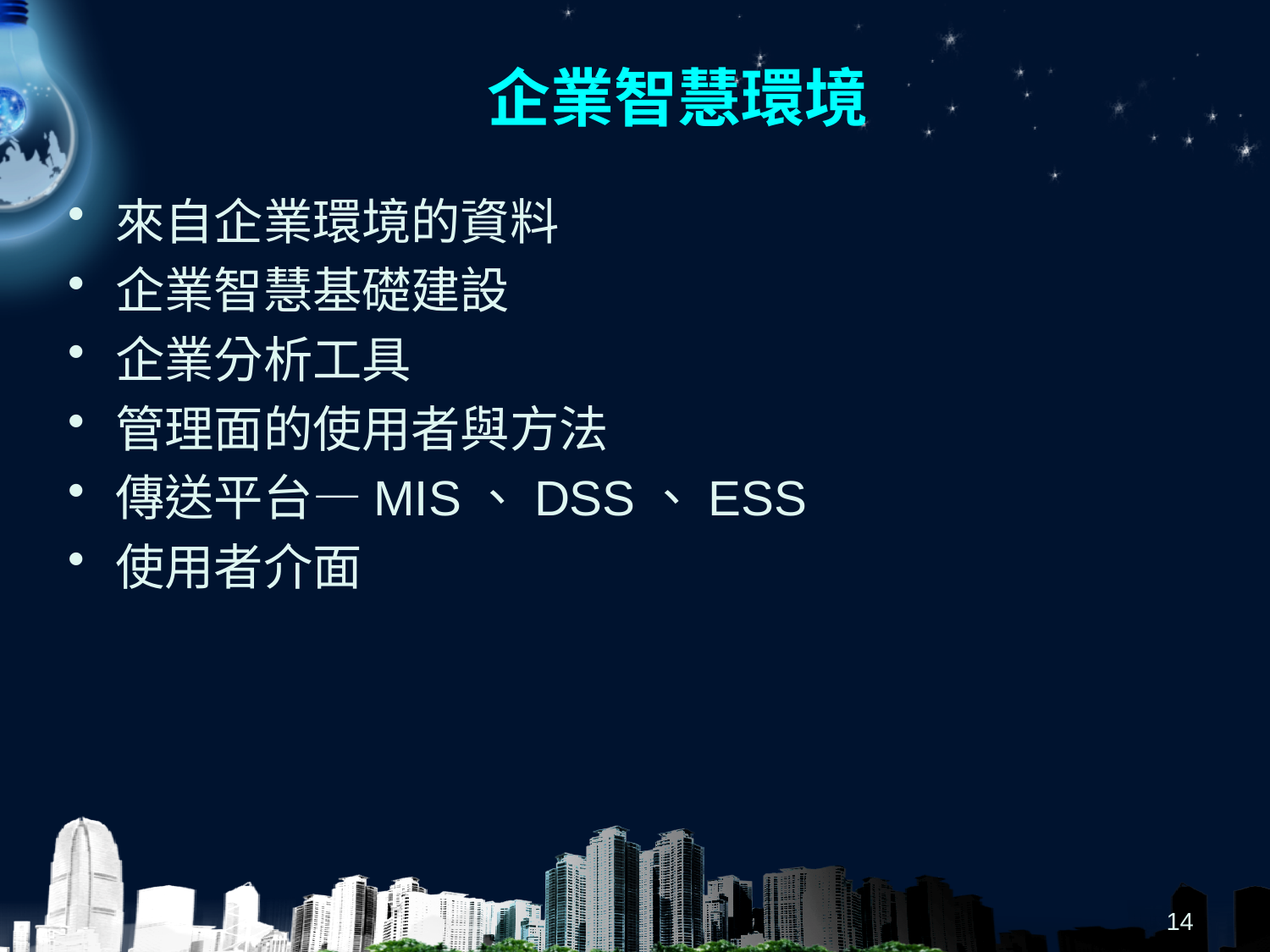

# 企業智慧環境
來自企業環境的資料
企業智慧基礎建設
企業分析工具
管理面的使用者與方法
傳送平台—MIS、DSS、ESS
使用者介面
14